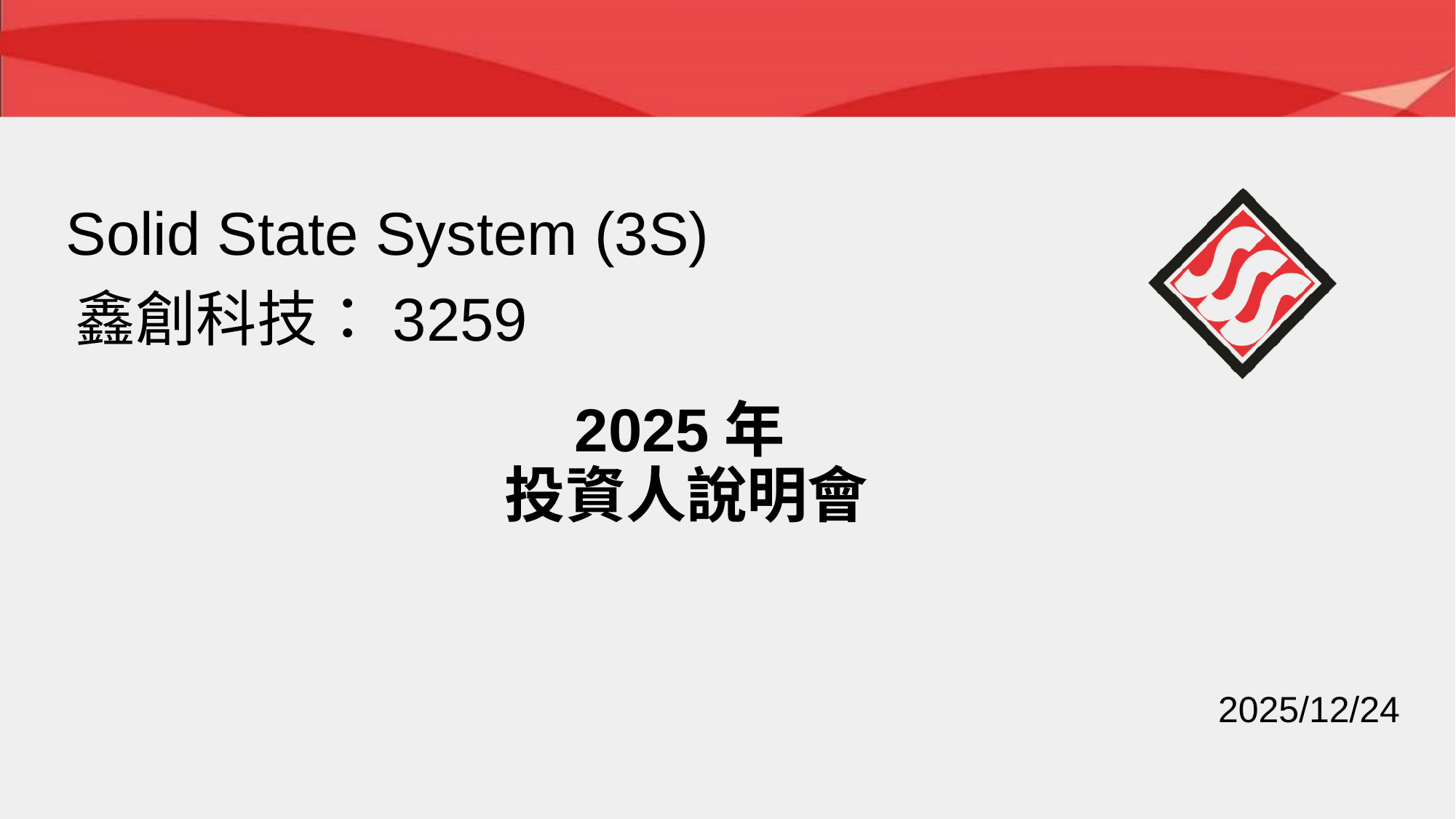

Solid State System (3S)
鑫創科技：3259
# 2025年 投資人說明會
2025/12/24